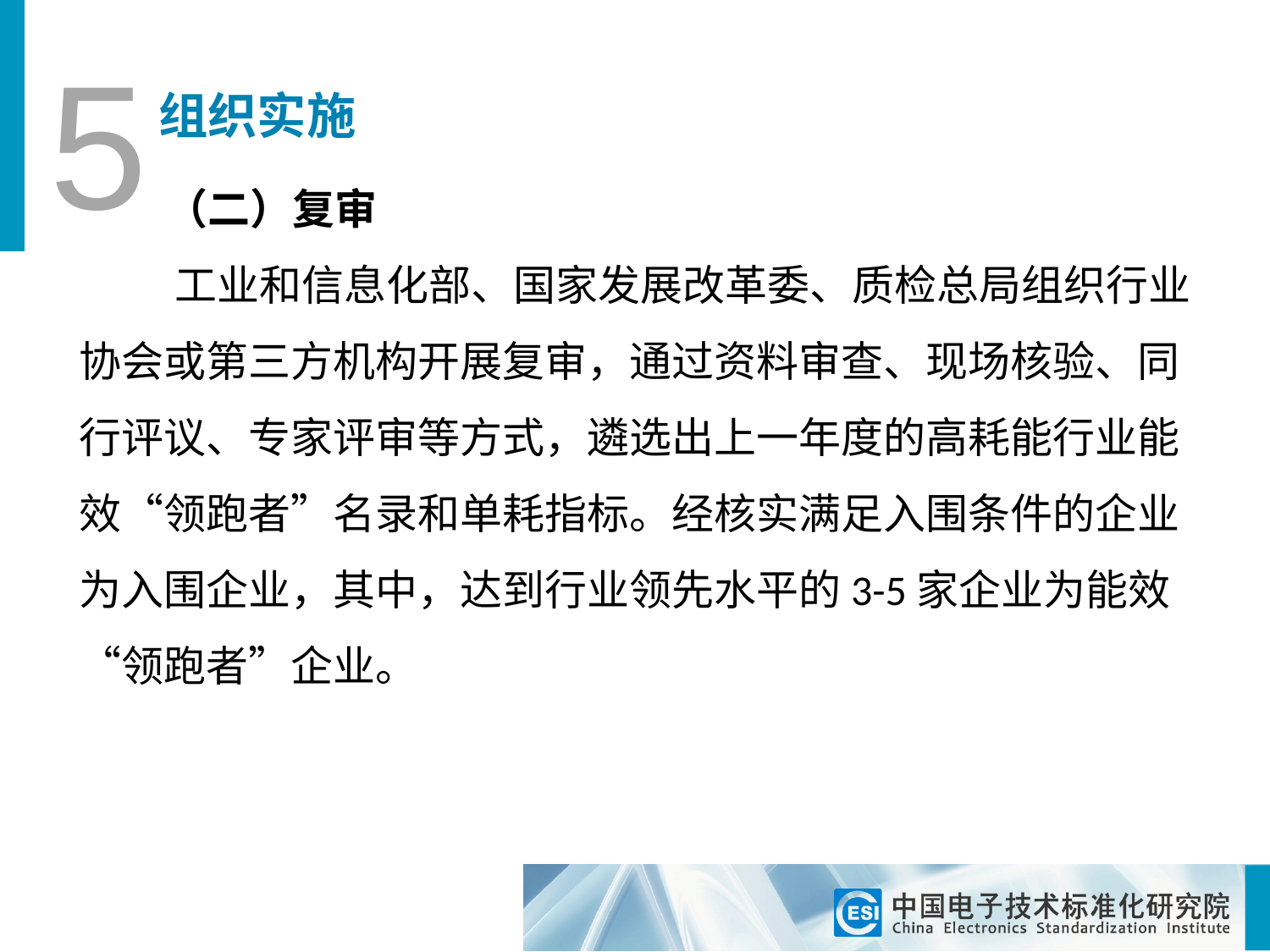

5
组织实施
        （二）复审
         工业和信息化部、国家发展改革委、质检总局组织行业协会或第三方机构开展复审，通过资料审查、现场核验、同行评议、专家评审等方式，遴选出上一年度的高耗能行业能效“领跑者”名录和单耗指标。经核实满足入围条件的企业为入围企业，其中，达到行业领先水平的3-5家企业为能效“领跑者”企业。